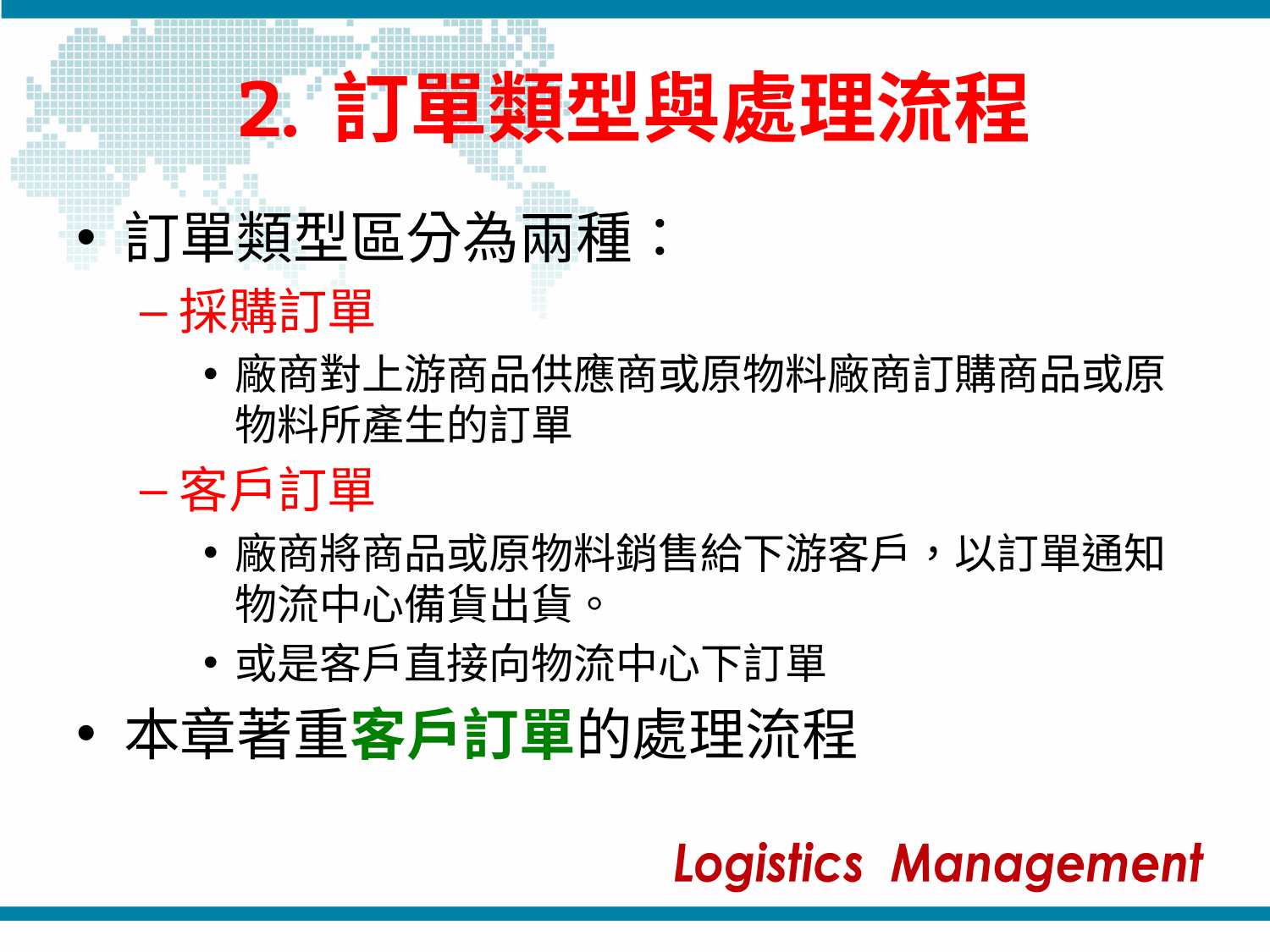

# 2. 訂單類型與處理流程
訂單類型區分為兩種：
採購訂單
廠商對上游商品供應商或原物料廠商訂購商品或原物料所產生的訂單
客戶訂單
廠商將商品或原物料銷售給下游客戶，以訂單通知物流中心備貨出貨。
或是客戶直接向物流中心下訂單
本章著重客戶訂單的處理流程